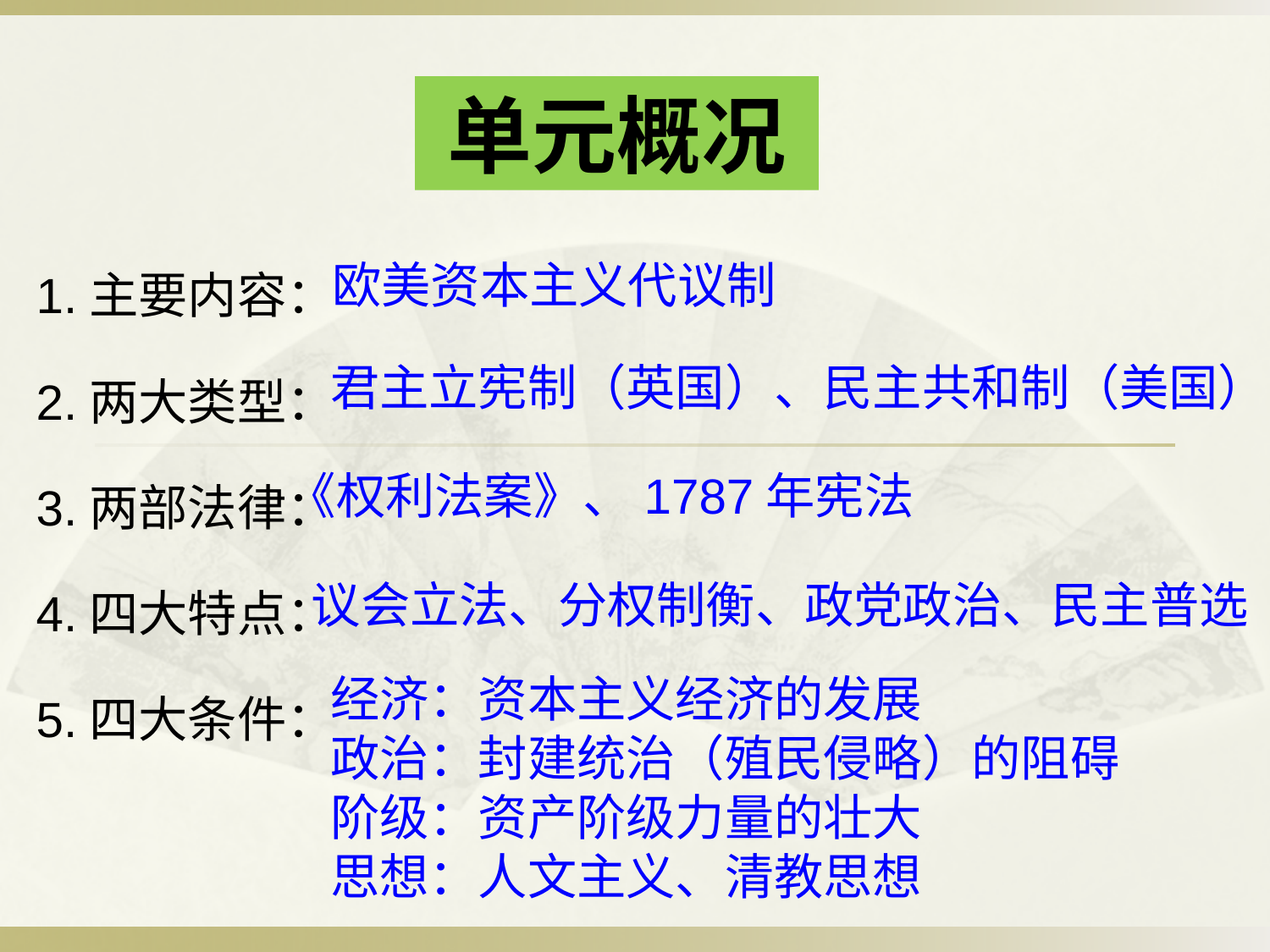

单元概况
1.主要内容：
2.两大类型：
3.两部法律：
4.四大特点：
5.四大条件：
欧美资本主义代议制
君主立宪制（英国）、民主共和制（美国）
《权利法案》、1787年宪法
议会立法、分权制衡、政党政治、民主普选
经济：资本主义经济的发展
政治：封建统治（殖民侵略）的阻碍
阶级：资产阶级力量的壮大
思想：人文主义、清教思想